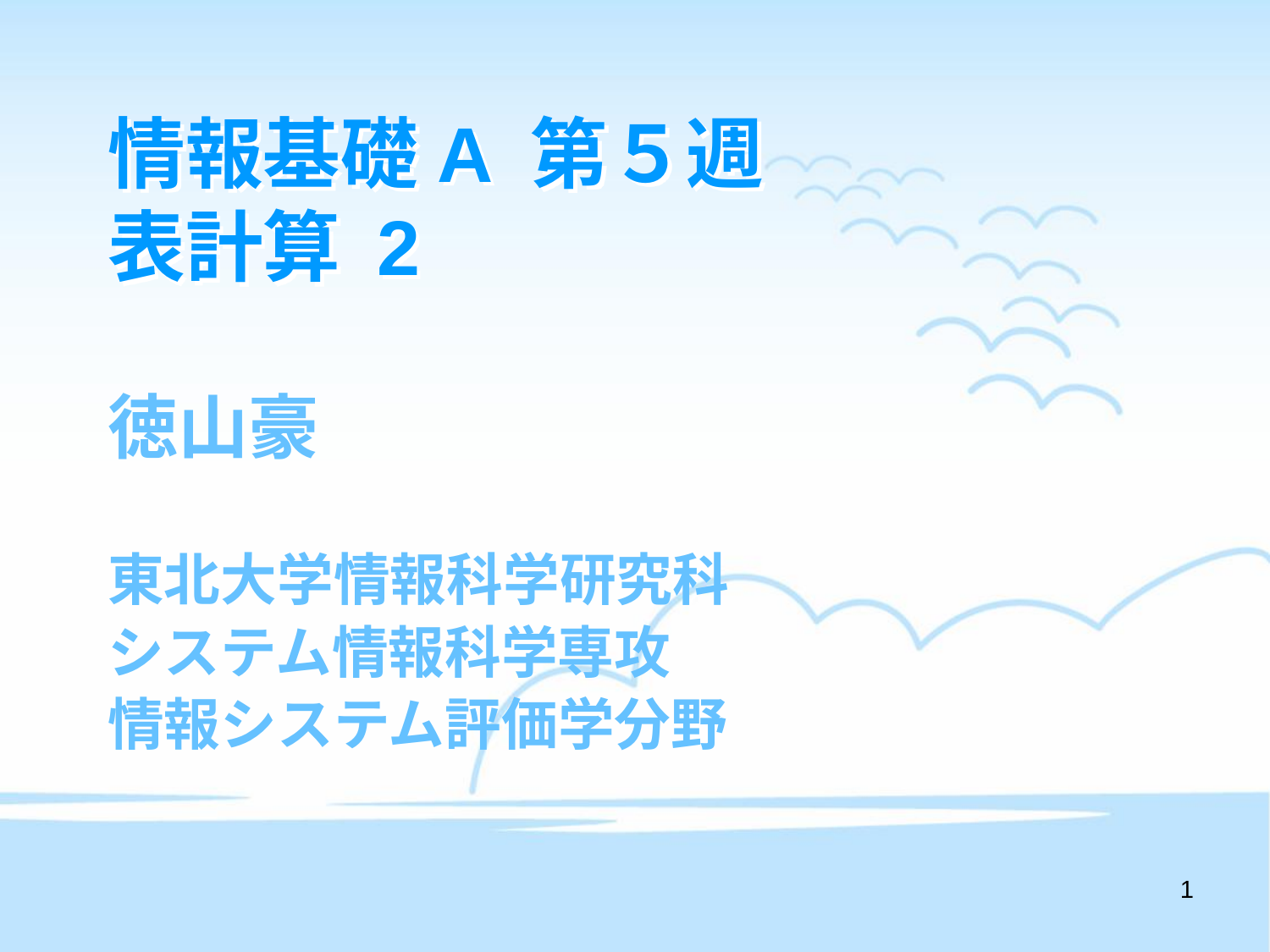

# 情報基礎A 第５週　 表計算 2
徳山豪

東北大学情報科学研究科
システム情報科学専攻
情報システム評価学分野
1